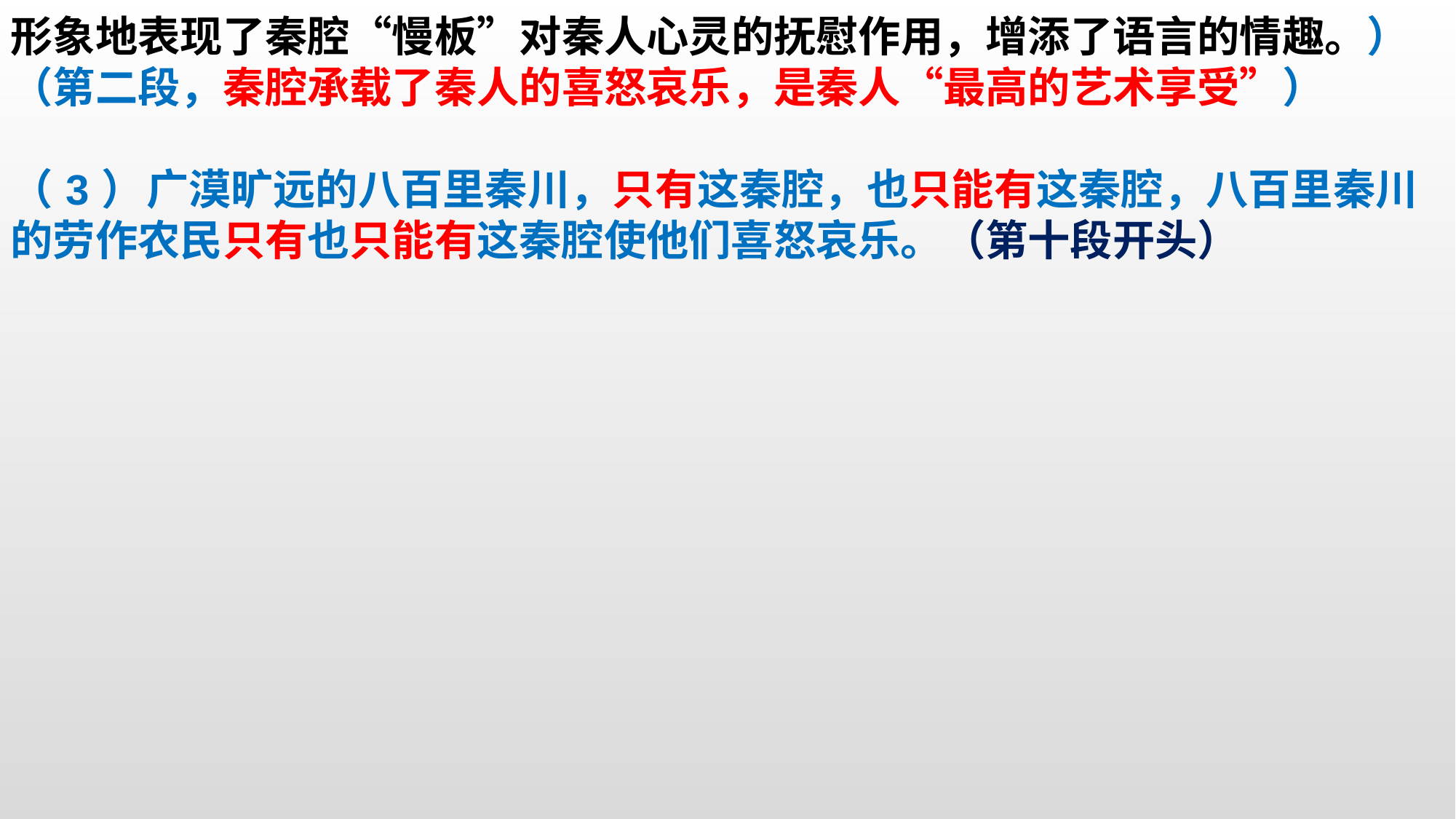

形象地表现了秦腔“慢板”对秦人心灵的抚慰作用，增添了语言的情趣。）
（第二段，秦腔承载了秦人的喜怒哀乐，是秦人“最高的艺术享受”）

（3）广漠旷远的八百里秦川，只有这秦腔，也只能有这秦腔，八百里秦川的劳作农民只有也只能有这秦腔使他们喜怒哀乐。（第十段开头）